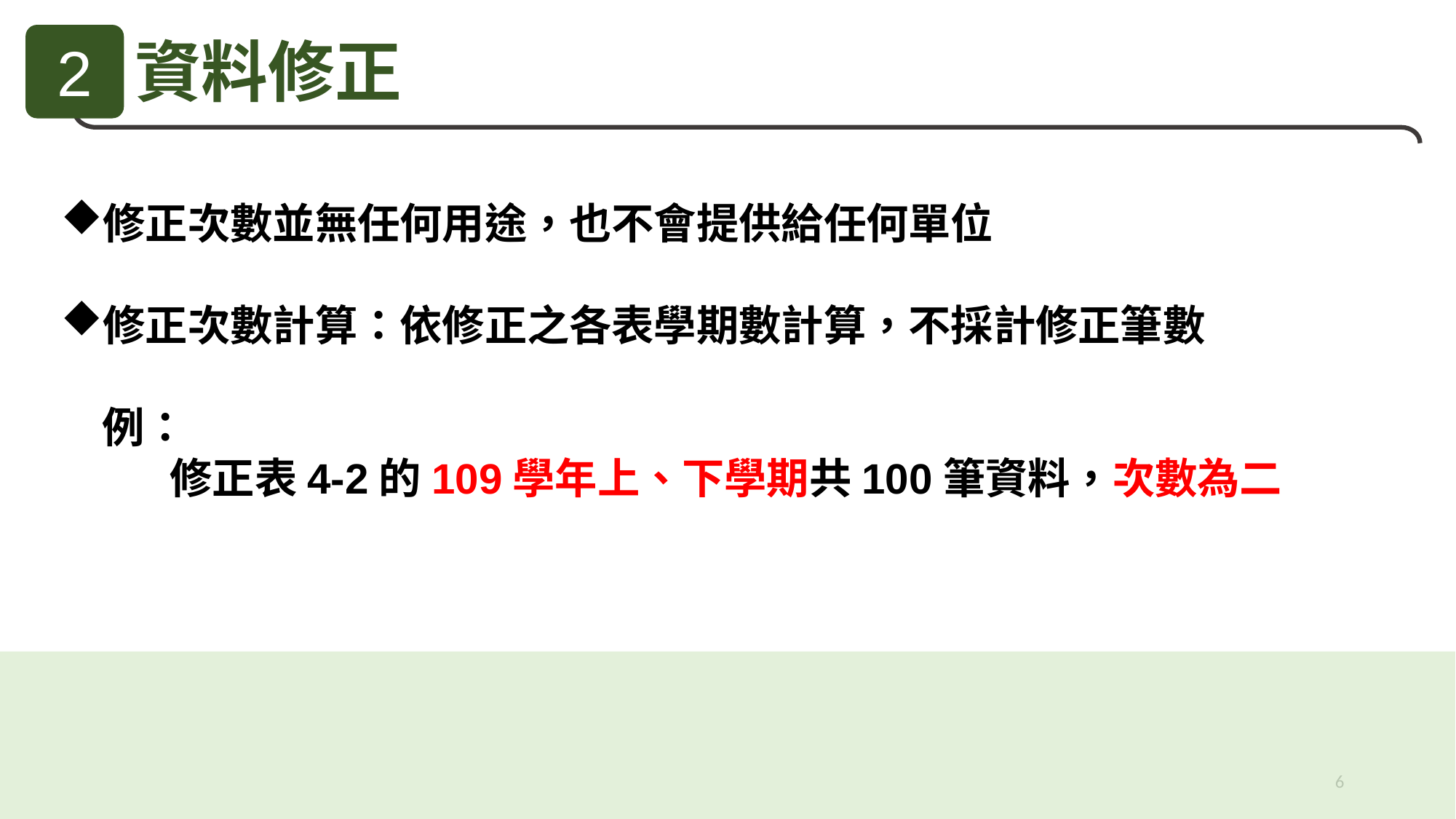

2
資料修正

修正次數並無任何用途，也不會提供給任何單位

修正次數計算：依修正之各表學期數計算，不採計修正筆數
例：
	修正表4-2的109學年上、下學期共100筆資料，次數為二

6